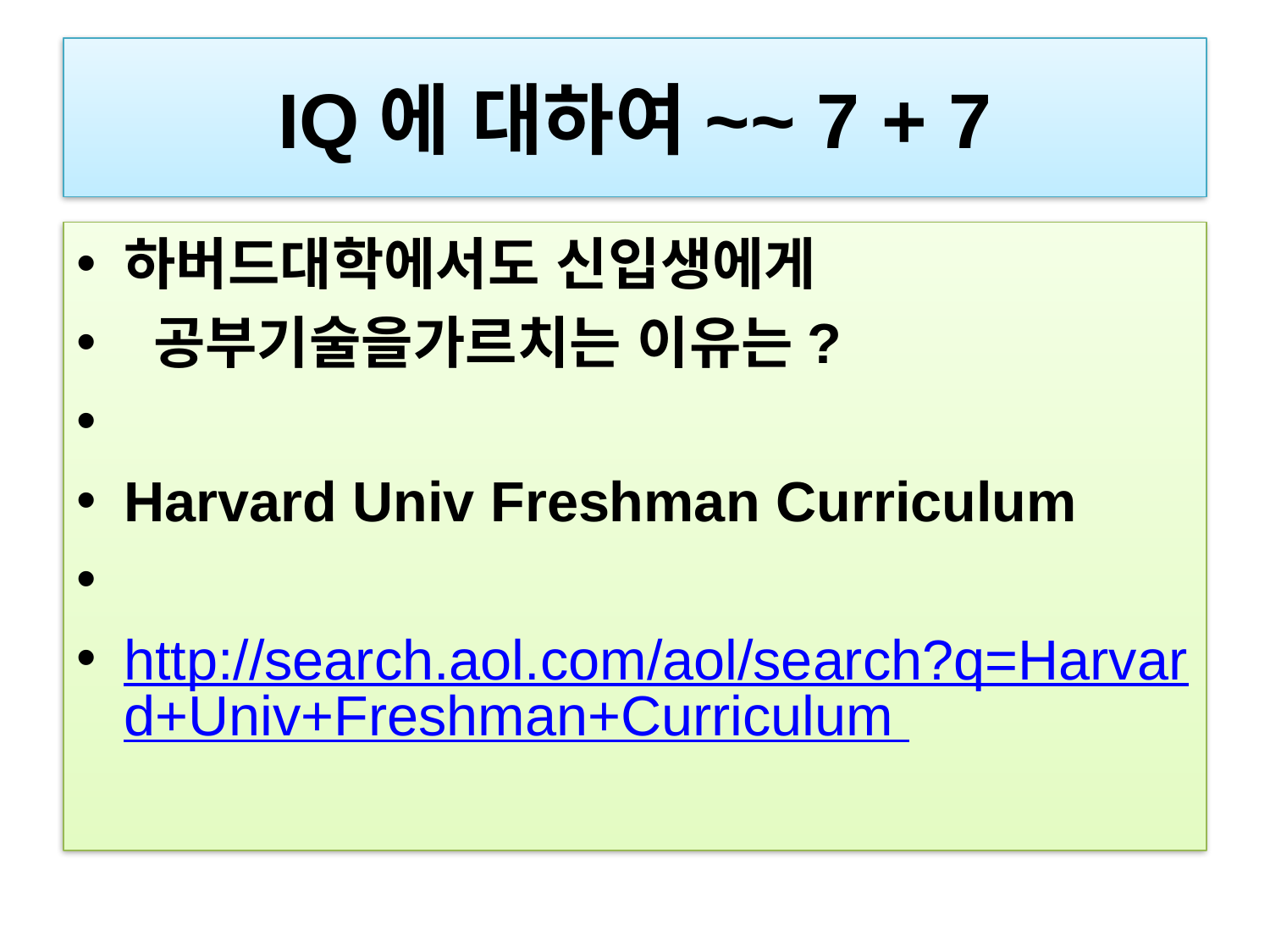

# IQ에 대하여~~ 7 + 7
하버드대학에서도 신입생에게
 공부기술을가르치는 이유는?

Harvard Univ Freshman Curriculum

http://search.aol.com/aol/search?q=Harvard+Univ+Freshman+Curriculum